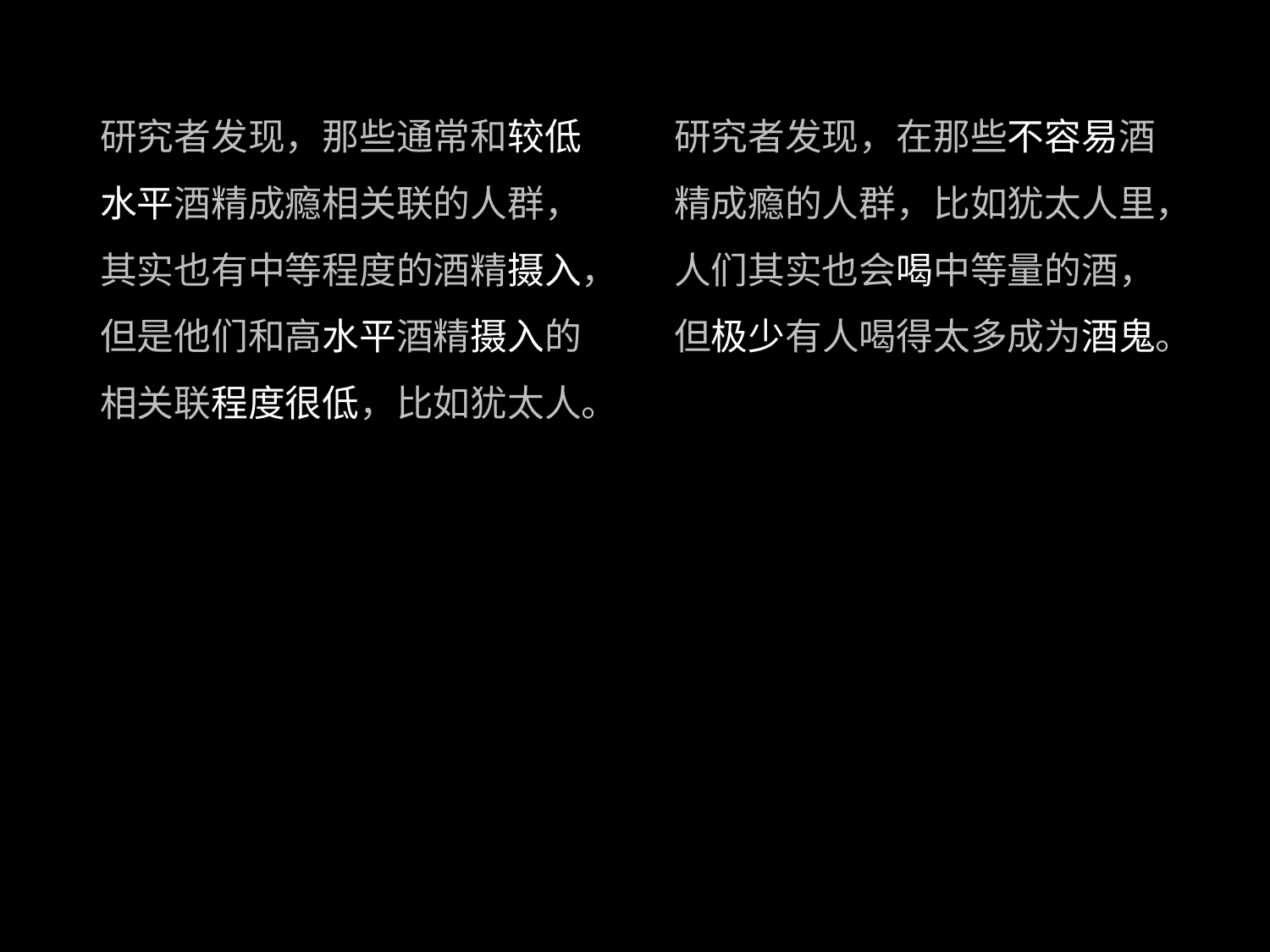

研究者发现，在那些不容易酒精成瘾的人群，比如犹太人里，人们其实也会喝中等量的酒，但极少有人喝得太多成为酒鬼。
研究者发现，那些通常和较低水平酒精成瘾相关联的人群，其实也有中等程度的酒精摄入，但是他们和高水平酒精摄入的相关联程度很低，比如犹太人。